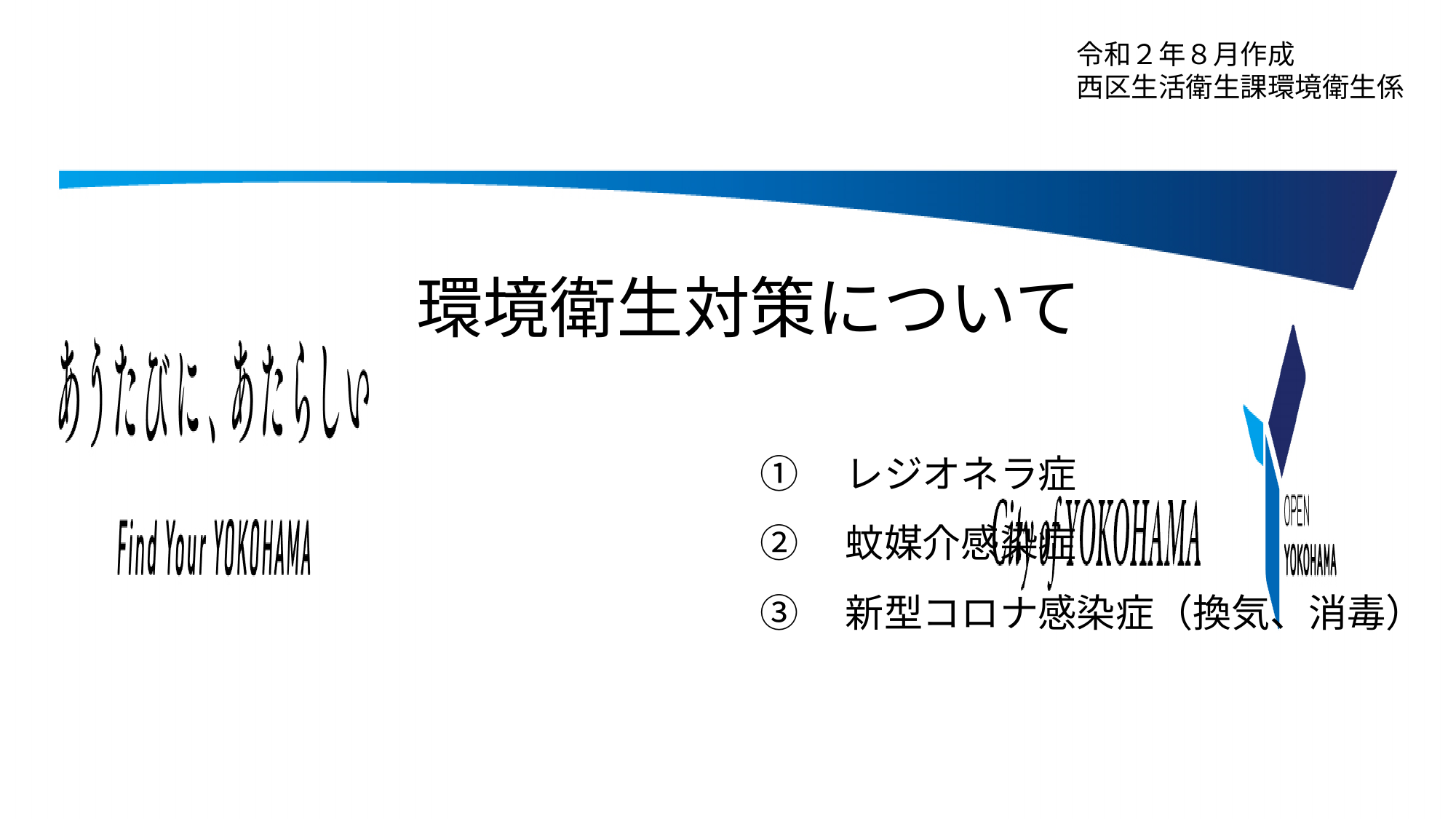

令和２年８月作成
西区生活衛生課環境衛生係
# 環境衛生対策について
①　レジオネラ症
②　蚊媒介感染症
③　新型コロナ感染症（換気、消毒）